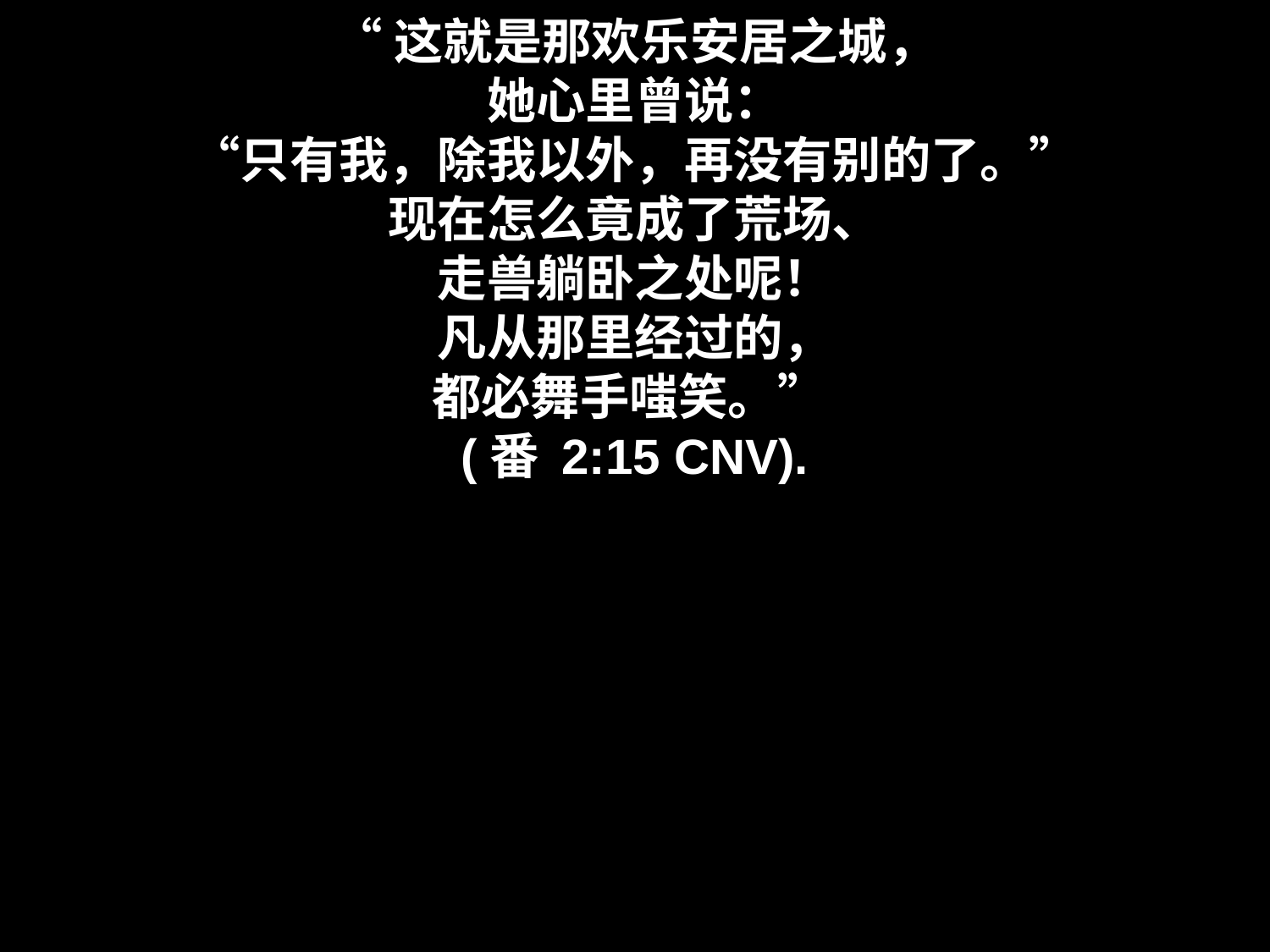

# “这就是那欢乐安居之城， 她心里曾说： “只有我，除我以外，再没有别的了。” 现在怎么竟成了荒场、 走兽躺卧之处呢！ 凡从那里经过的， 都必舞手嗤笑。” (番 2:15 CNV).